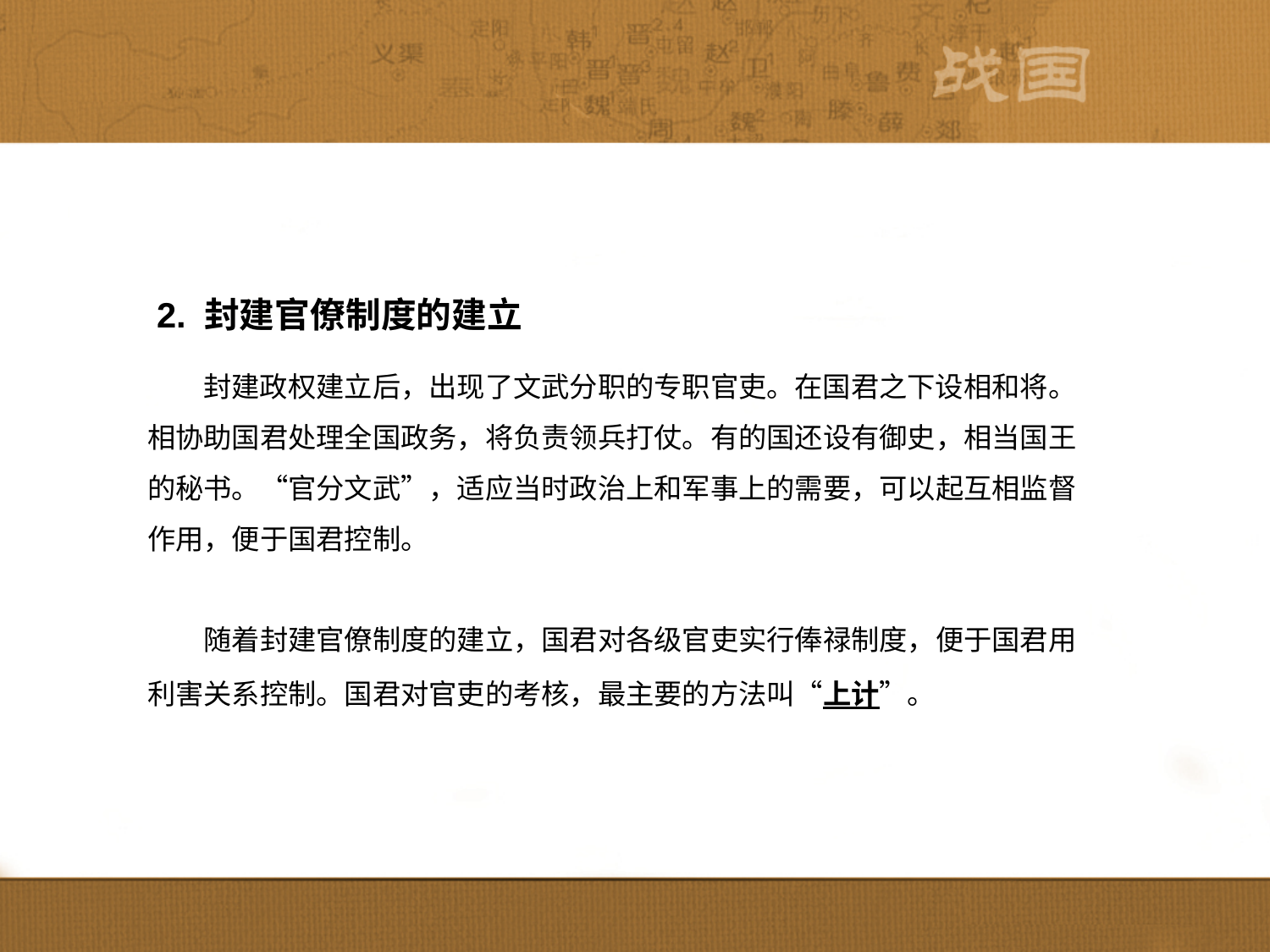

2. 封建官僚制度的建立
　　封建政权建立后，出现了文武分职的专职官吏。在国君之下设相和将。相协助国君处理全国政务，将负责领兵打仗。有的国还设有御史，相当国王的秘书。“官分文武”，适应当时政治上和军事上的需要，可以起互相监督作用，便于国君控制。

　　随着封建官僚制度的建立，国君对各级官吏实行俸禄制度，便于国君用利害关系控制。国君对官吏的考核，最主要的方法叫“上计”。